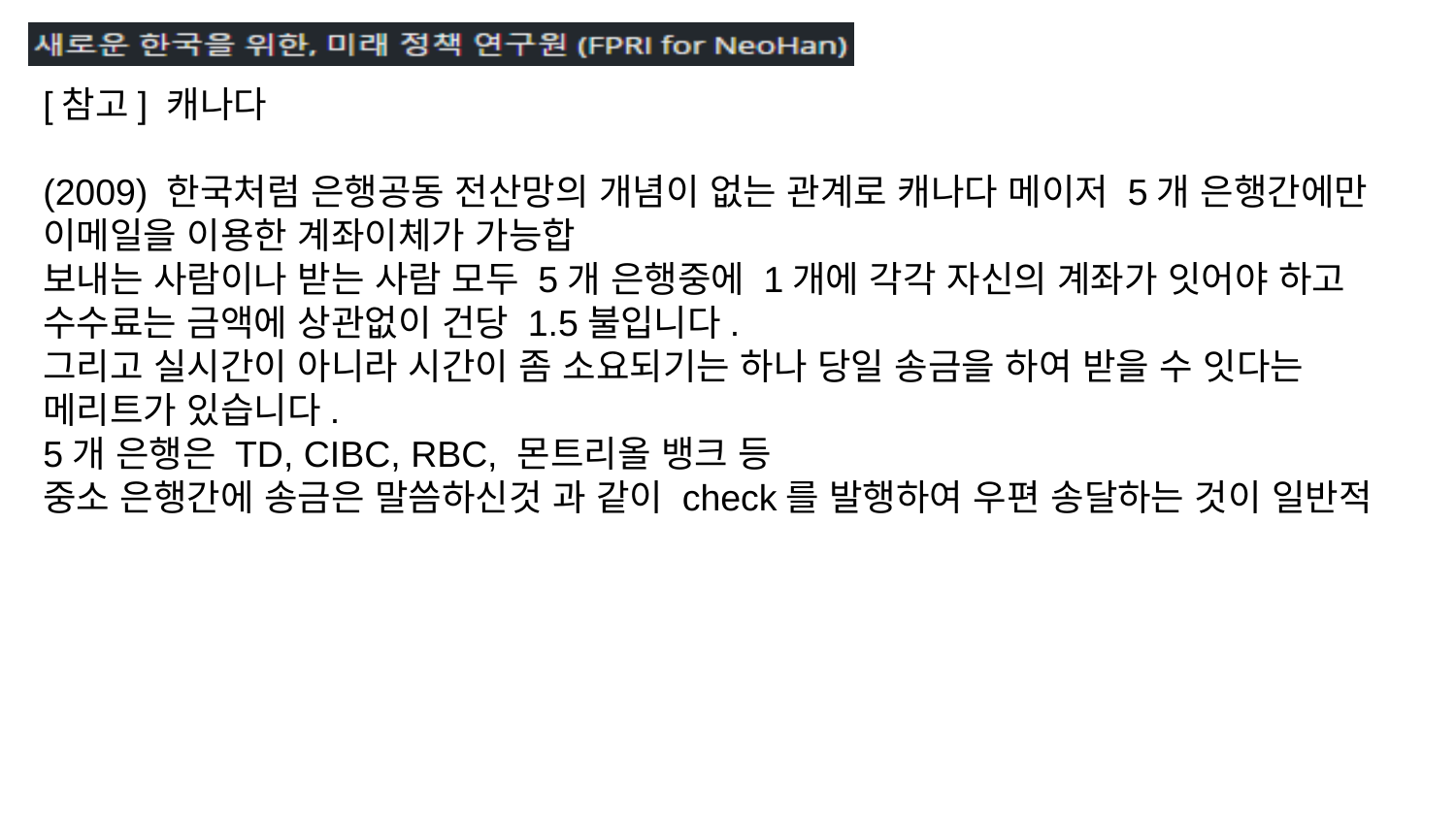

[참고] 캐나다

(2009) 한국처럼 은행공동 전산망의 개념이 없는 관계로 캐나다 메이저 5개 은행간에만 이메일을 이용한 계좌이체가 가능합
보내는 사람이나 받는 사람 모두 5개 은행중에 1개에 각각 자신의 계좌가 잇어야 하고 수수료는 금액에 상관없이 건당 1.5불입니다.
그리고 실시간이 아니라 시간이 좀 소요되기는 하나 당일 송금을 하여 받을 수 잇다는 메리트가 있습니다.
5개 은행은 TD, CIBC, RBC, 몬트리올 뱅크 등
중소 은행간에 송금은 말씀하신것 과 같이 check를 발행하여 우편 송달하는 것이 일반적